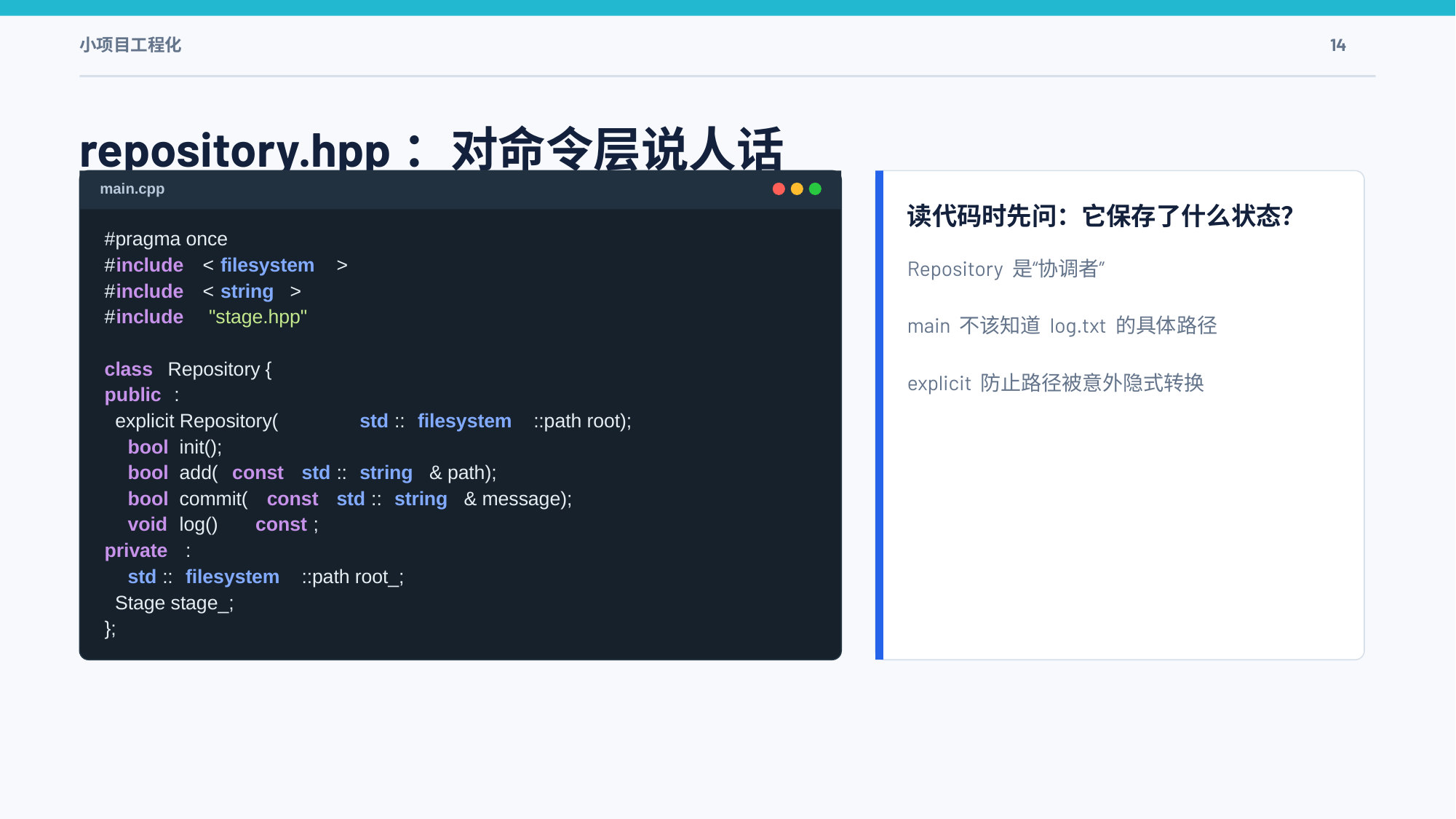

小项目工程化
14

repository.hpp：对命令层说人话

main.cpp

读代码时先问：它保存了什么状态？
#pragma once
#
include
 <
filesystem
>
Repository 是“协调者”

main 不该知道 log.txt 的具体路径

explicit 防止路径被意外隐式转换
#
include
 <
string
>
#
include

"stage.hpp"

class
 Repository {
public
:
  explicit Repository(
std
::
filesystem
::path root);

bool
 init();

bool
 add(
const

std
::
string
& path);

bool
 commit(
const

std
::
string
& message);

void
 log()
const
;
private
:

std
::
filesystem
::path root_;
  Stage stage_;
};